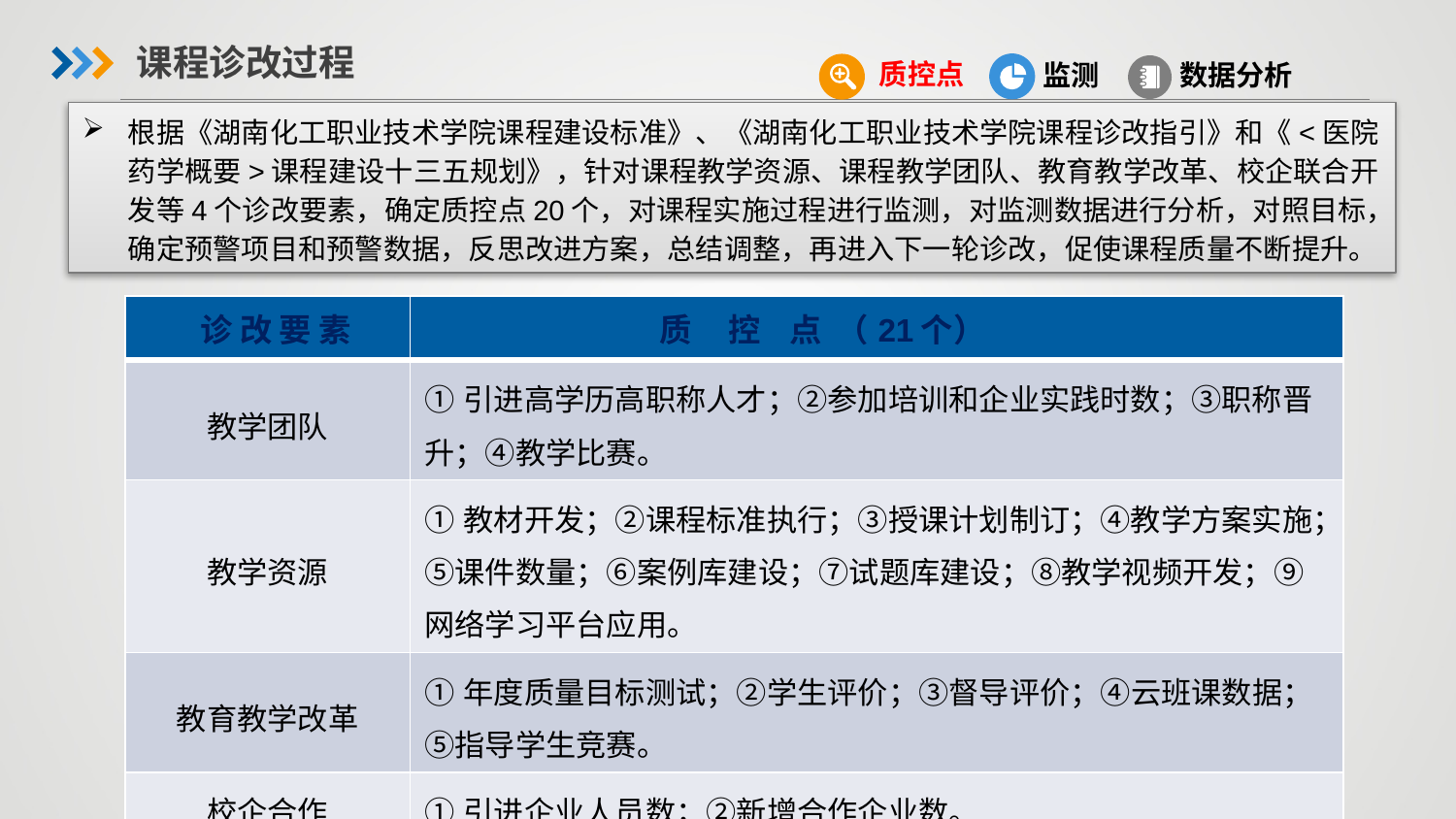

课程诊改过程
质控点
监测
数据分析

根据《湖南化工职业技术学院课程建设标准》、《湖南化工职业技术学院课程诊改指引》和《<医院药学概要>课程建设十三五规划》，针对课程教学资源、课程教学团队、教育教学改革、校企联合开发等4个诊改要素，确定质控点20个，对课程实施过程进行监测，对监测数据进行分析，对照目标，确定预警项目和预警数据，反思改进方案，总结调整，再进入下一轮诊改，促使课程质量不断提升。
| 诊 改 要 素 | 质 控 点 （21个） |
| --- | --- |
| 教学团队 | ①引进高学历高职称人才；②参加培训和企业实践时数；③职称晋升；④教学比赛。 |
| 教学资源 | ①教材开发；②课程标准执行；③授课计划制订；④教学方案实施；⑤课件数量；⑥案例库建设；⑦试题库建设；⑧教学视频开发；⑨网络学习平台应用。 |
| 教育教学改革 | ①年度质量目标测试；②学生评价；③督导评价；④云班课数据；⑤指导学生竞赛。 |
| 校企合作 | ①引进企业人员数；②新增合作企业数。 |